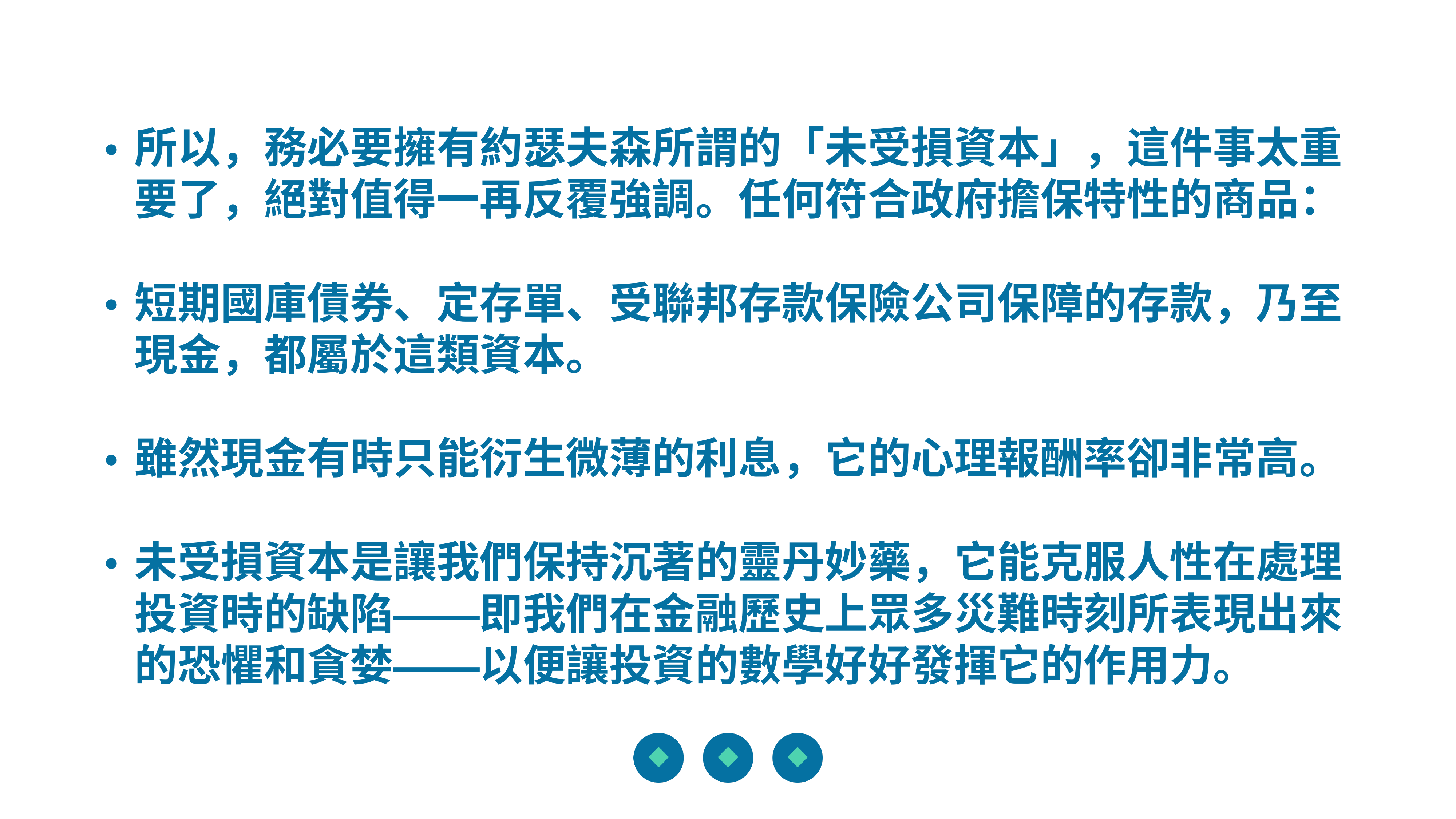

所以，務必要擁有約瑟夫森所謂的「未受損資本」，這件事太重要了，絕對值得一再反覆強調。任何符合政府擔保特性的商品：

短期國庫債券、定存單、受聯邦存款保險公司保障的存款，乃至現金，都屬於這類資本。

雖然現金有時只能衍生微薄的利息，它的心理報酬率卻非常高。

未受損資本是讓我們保持沉著的靈丹妙藥，它能克服人性在處理投資時的缺陷——即我們在金融歷史上眾多災難時刻所表現出來的恐懼和貪婪——以便讓投資的數學好好發揮它的作用力。